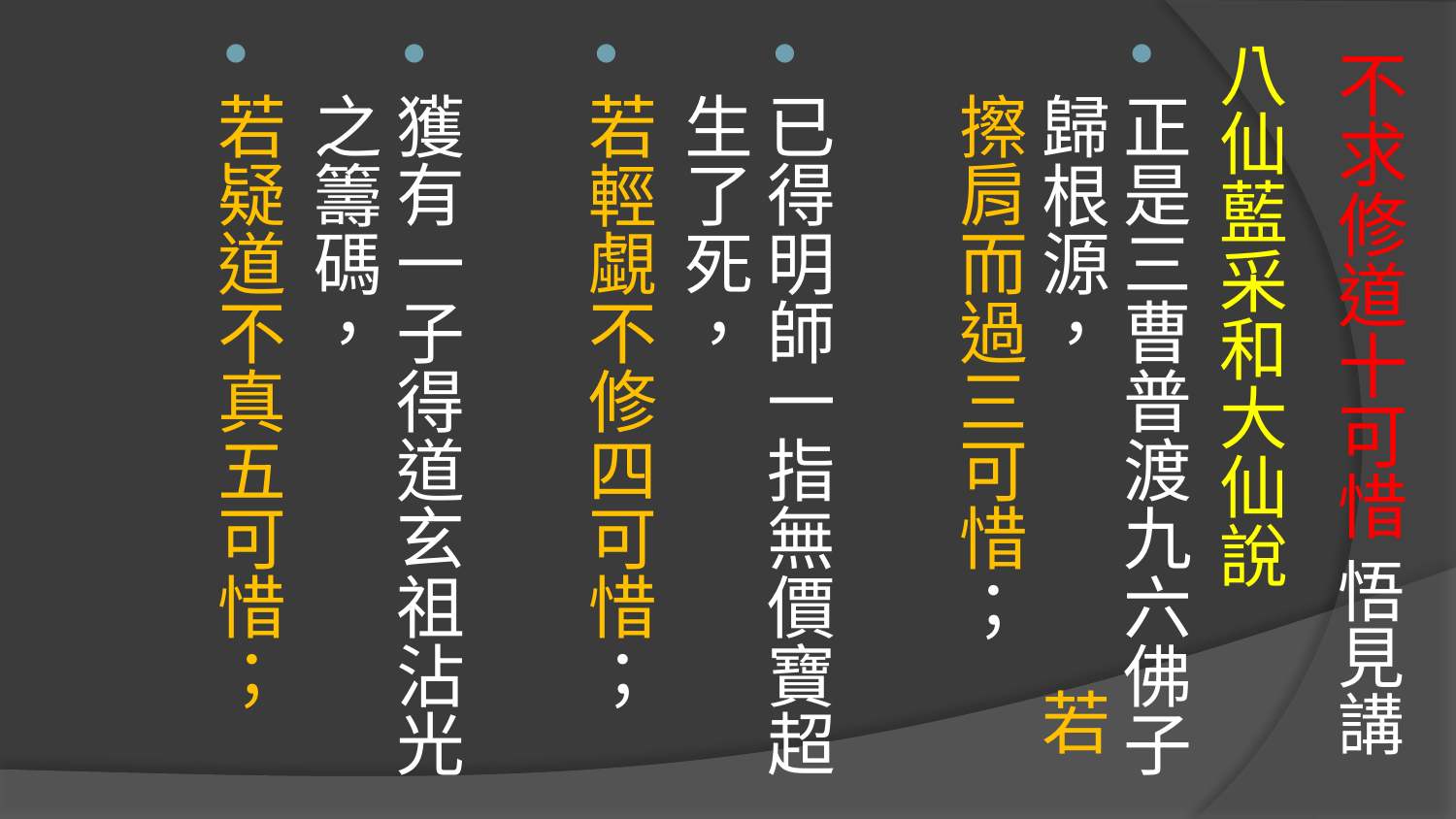

# 不求修道十可惜 悟見講
八仙藍采和大仙說
正是三曹普渡九六佛子歸根源，                     若擦肩而過三可惜；

已得明師一指無價寶超生了死，
若輕覷不修四可惜；

獲有一子得道玄祖沾光之籌碼，
若疑道不真五可惜；